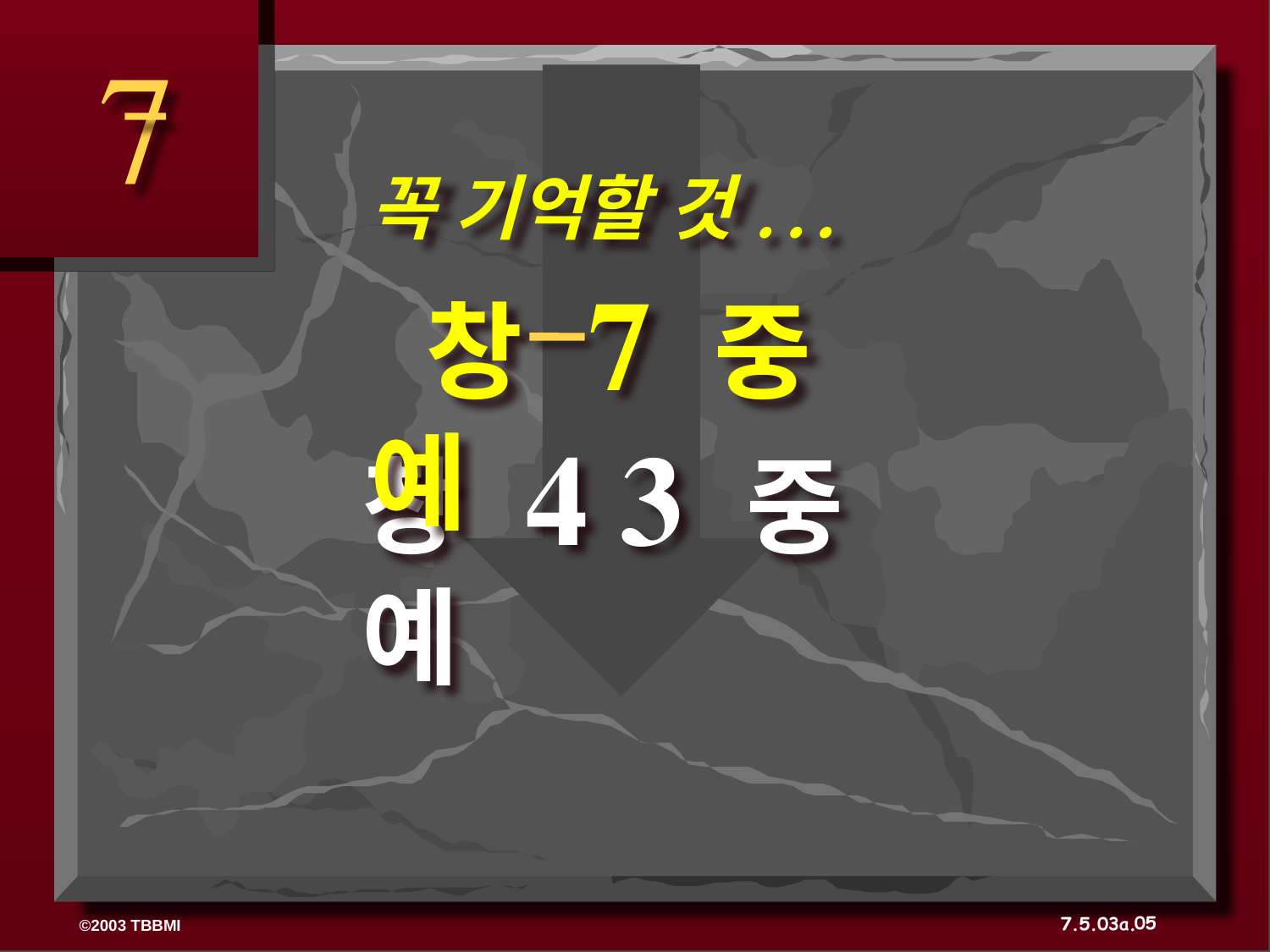

7

꼭 기억할 것...
 창 7 중 예

창 4 3 중 예

05